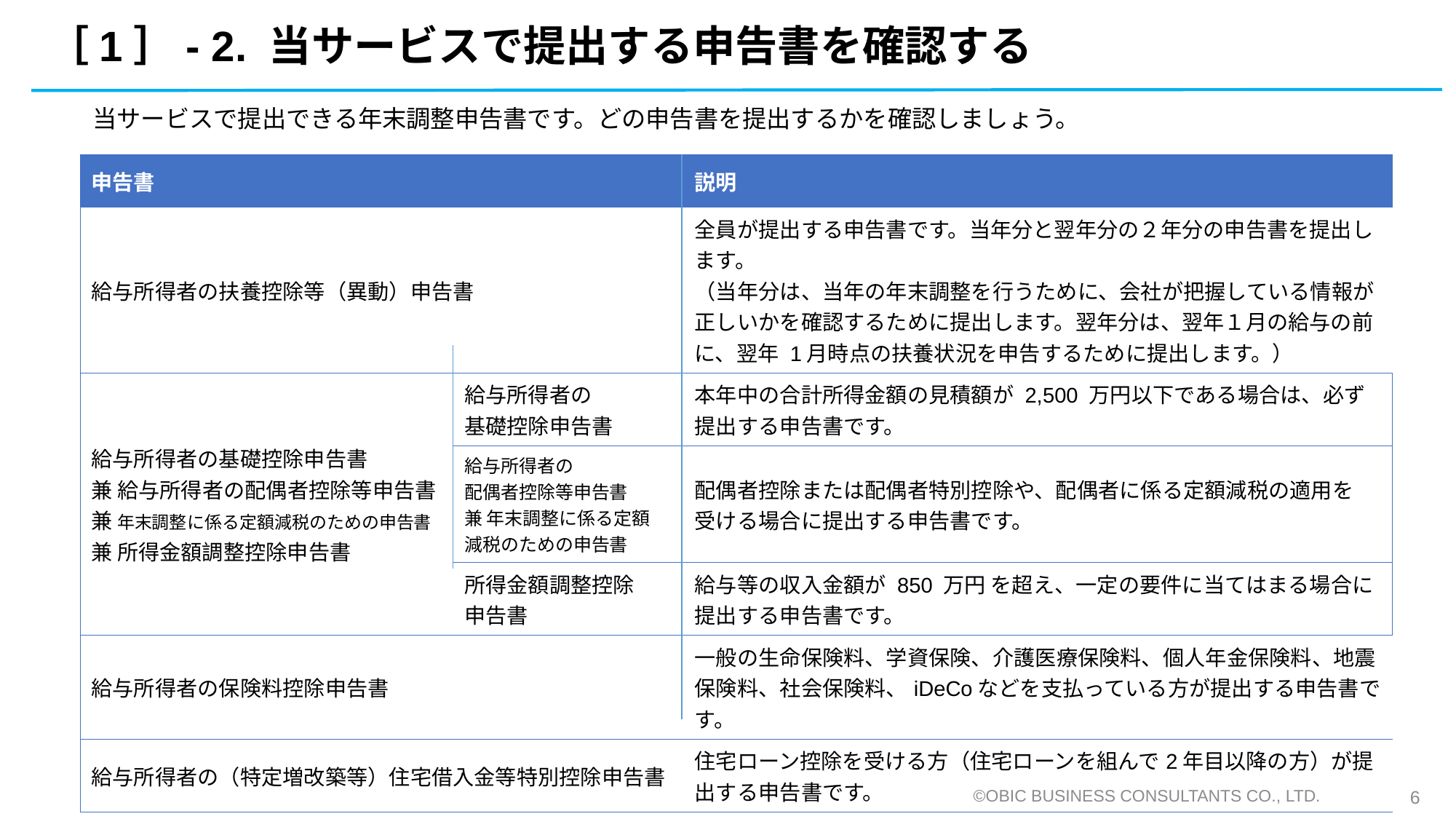

# ［1］- 2. 当サービスで提出する申告書を確認する
 　当サービスで提出できる年末調整申告書です。どの申告書を提出するかを確認しましょう。

| 申告書 |  | 説明 |
| --- | --- | --- |
| 給与所得者の扶養控除等（異動）申告書 |  | 全員が提出する申告書です。当年分と翌年分の２年分の申告書を提出します。 （当年分は、当年の年末調整を行うために、会社が把握している情報が正しいかを確認するために提出します。翌年分は、翌年１月の給与の前に、翌年 1月時点の扶養状況を申告するために提出します。） |
| 給与所得者の基礎控除申告書 兼 給与所得者の配偶者控除等申告書 兼 年末調整に係る定額減税のための申告書 兼 所得金額調整控除申告書 | 給与所得者の 基礎控除申告書 | 本年中の合計所得金額の見積額が 2,500 万円以下である場合は、必ず提出する申告書です。 |
|  | 給与所得者の 配偶者控除等申告書 兼 年末調整に係る定額 減税のための申告書 | 配偶者控除または配偶者特別控除や、配偶者に係る定額減税の適用を 受ける場合に提出する申告書です。 |
|  | 所得金額調整控除 申告書 | 給与等の収入金額が 850 万円 を超え、一定の要件に当てはまる場合に提出する申告書です。 |
| 給与所得者の保険料控除申告書 |  | 一般の生命保険料、学資保険、介護医療保険料、個人年金保険料、地震保険料、社会保険料、iDeCoなどを支払っている方が提出する申告書です。 |
| 給与所得者の（特定増改築等）住宅借入金等特別控除申告書 |  | 住宅ローン控除を受ける方（住宅ローンを組んで2年目以降の方）が提出する申告書です。 |
©OBIC BUSINESS CONSULTANTS CO., LTD.
6